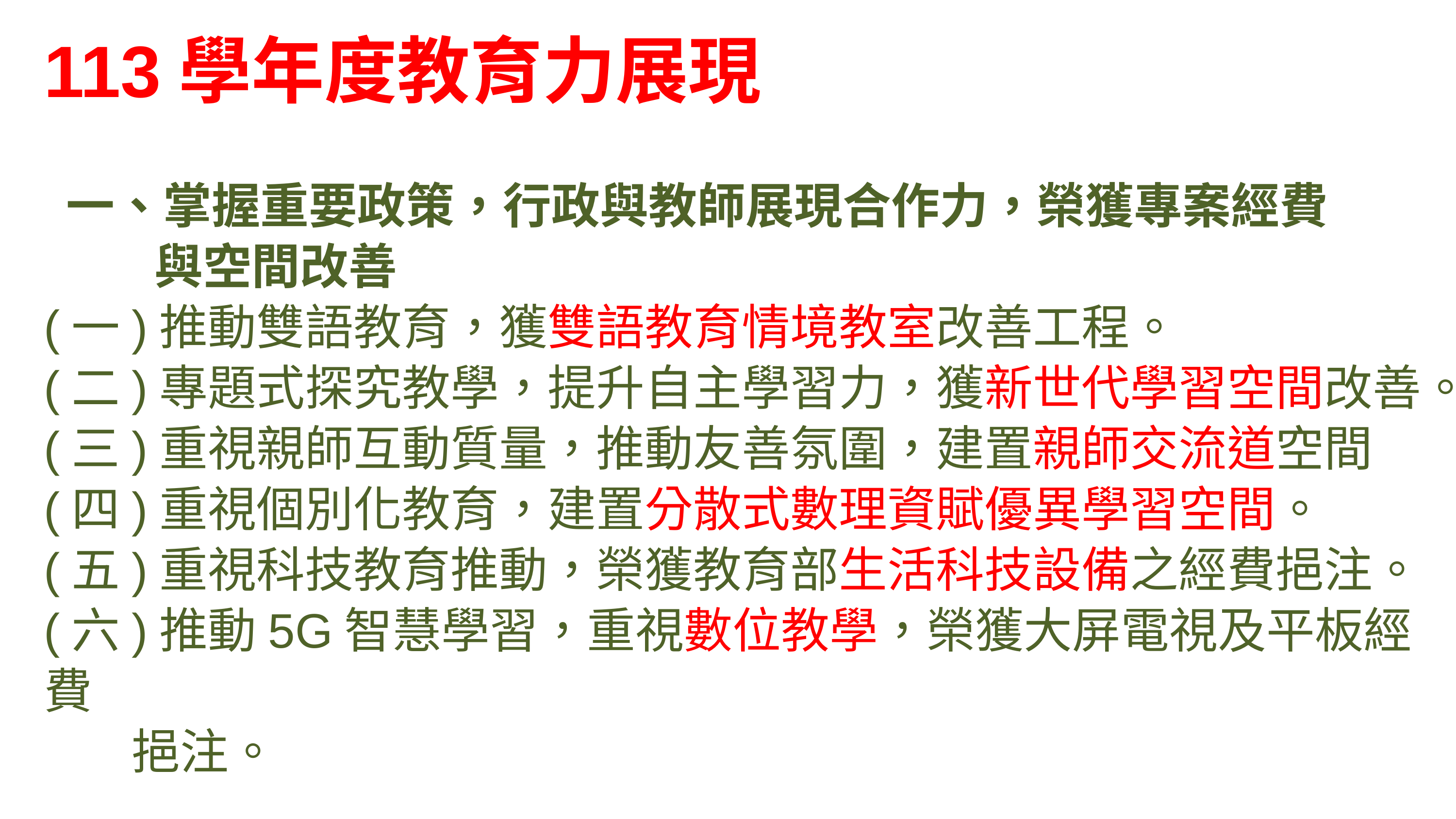

113學年度教育力展現

 一、掌握重要政策，行政與教師展現合作力，榮獲專案經費
         與空間改善
(一)推動雙語教育，獲雙語教育情境教室改善工程。
(二)專題式探究教學，提升自主學習力，獲新世代學習空間改善。
(三)重視親師互動質量，推動友善氛圍，建置親師交流道空間
(四)重視個別化教育，建置分散式數理資賦優異學習空間。
(五)重視科技教育推動，榮獲教育部生活科技設備之經費挹注。
(六)推動5G智慧學習，重視數位教學，榮獲大屏電視及平板經費
       挹注。